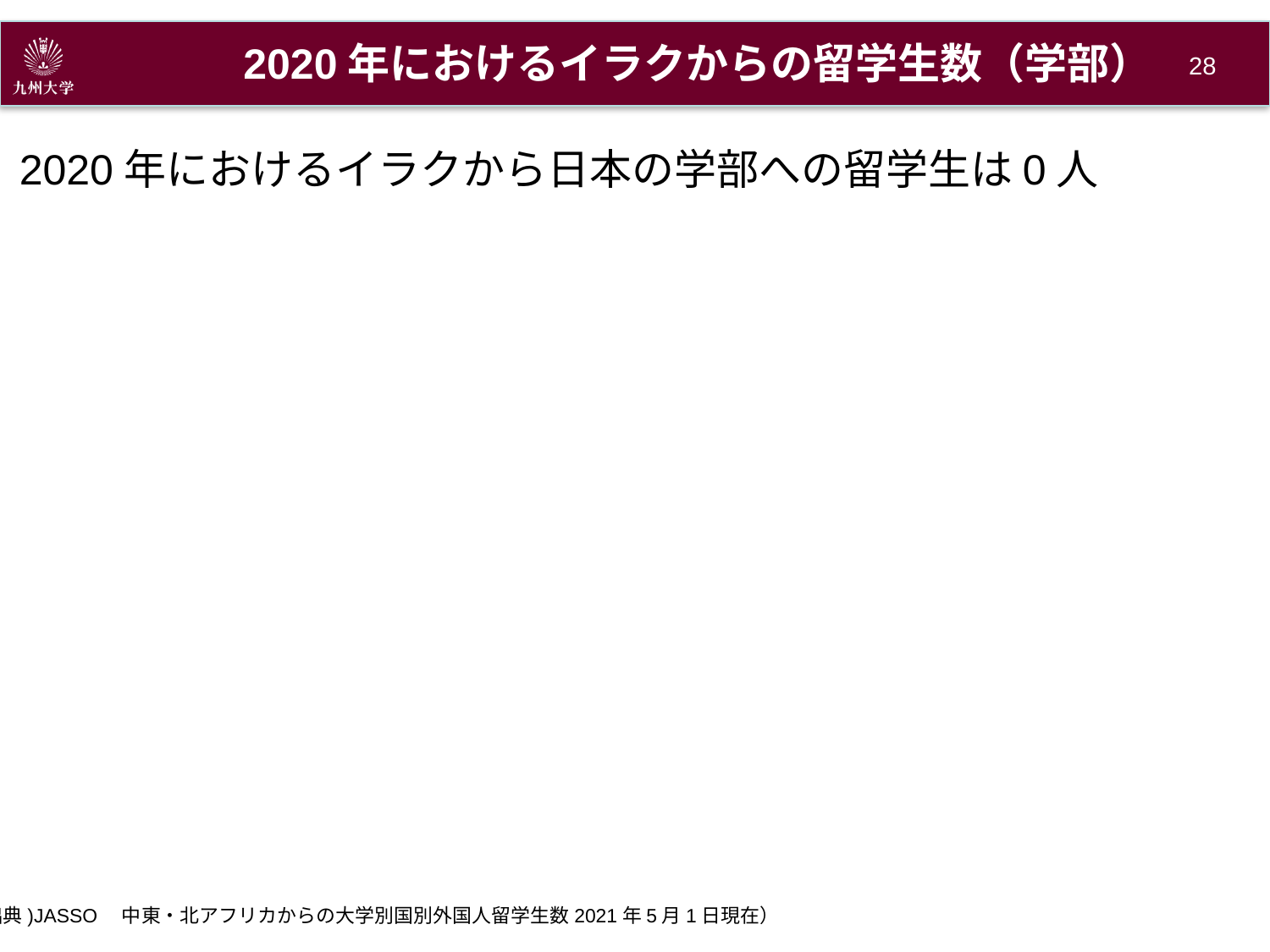

2020年におけるイラクからの留学生数（学部）
28
2020年におけるイラクから日本の学部への留学生は0人

(出典)JASSO　中東・北アフリカからの大学別国別外国人留学生数2021年5月1日現在）